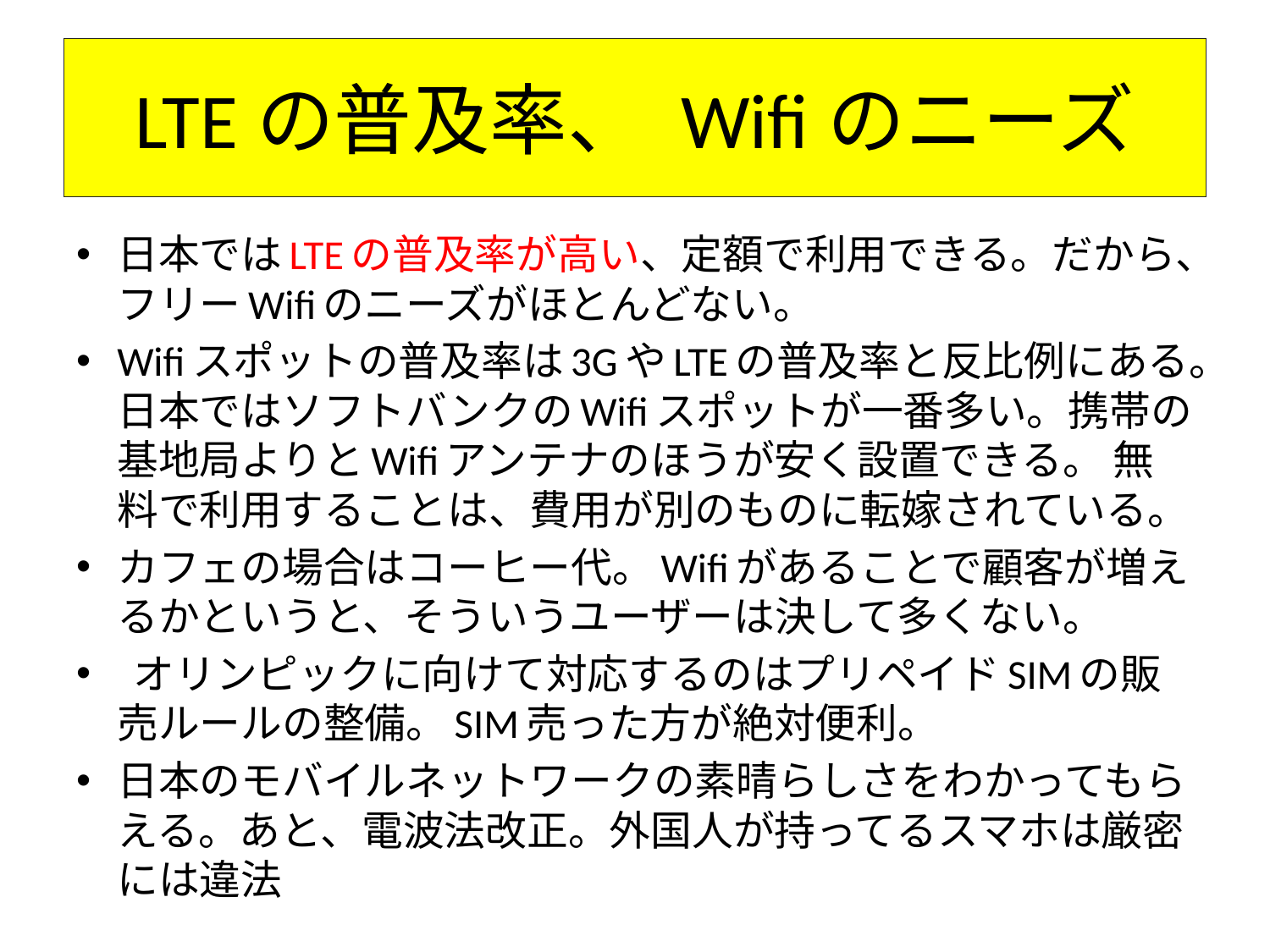

# LTEの普及率、 Wifiのニーズ
日本ではLTEの普及率が高い、定額で利用できる。だから、フリーWifiのニーズがほとんどない。
Wifiスポットの普及率は3GやLTEの普及率と反比例にある。日本ではソフトバンクのWifiスポットが一番多い。携帯の基地局よりとWifiアンテナのほうが安く設置できる。 無料で利用することは、費用が別のものに転嫁されている。
カフェの場合はコーヒー代。Wifiがあることで顧客が増えるかというと、そういうユーザーは決して多くない。
 オリンピックに向けて対応するのはプリペイドSIMの販売ルールの整備。SIM売った方が絶対便利。
日本のモバイルネットワークの素晴らしさをわかってもらえる。あと、電波法改正。外国人が持ってるスマホは厳密には違法